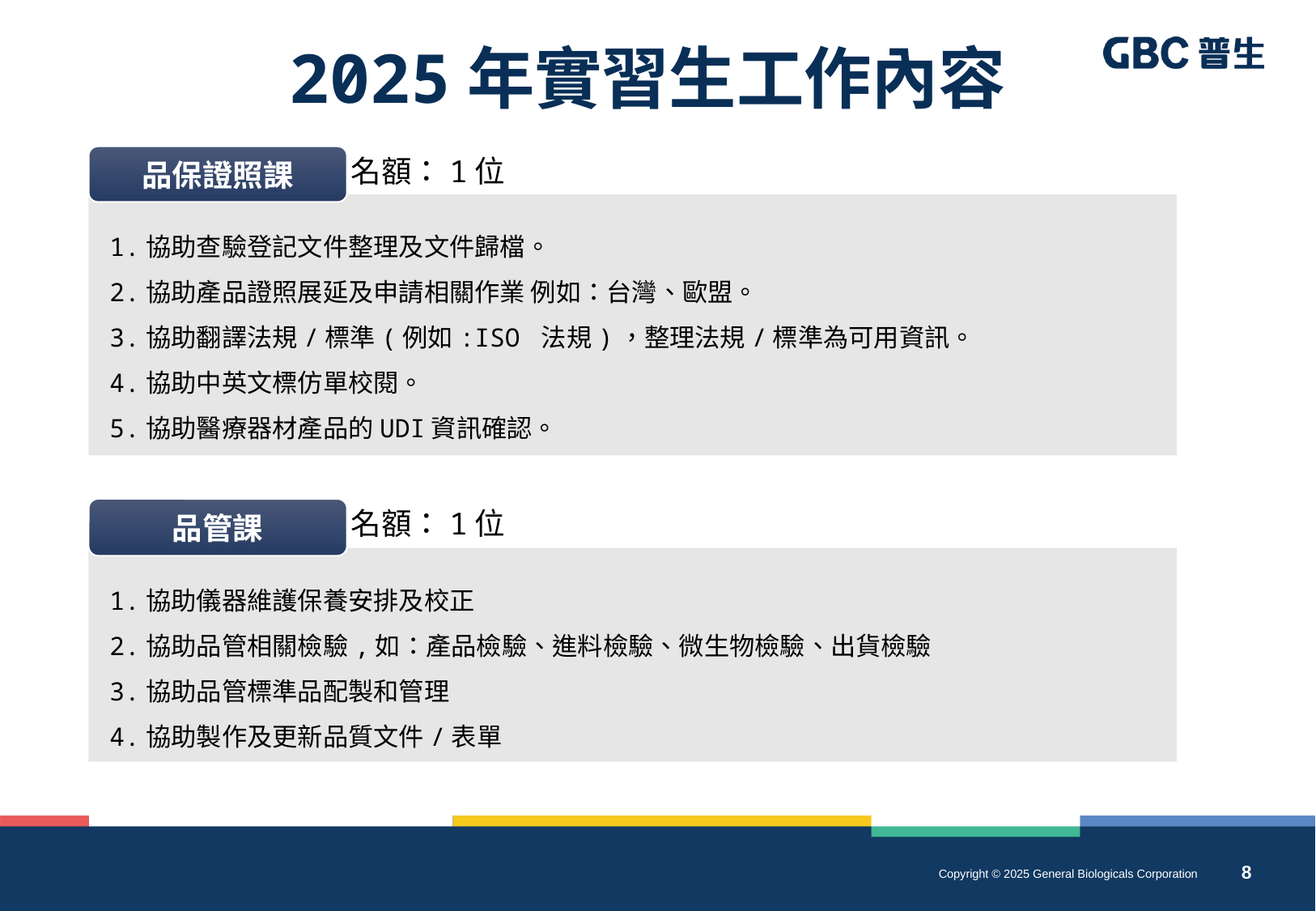

# 2025年實習生工作內容
品保證照課
名額：1位

1.協助查驗登記文件整理及文件歸檔。
2.協助產品證照展延及申請相關作業 例如：台灣、歐盟。
3.協助翻譯法規/標準(例如:ISO 法規)，整理法規/標準為可用資訊。
4.協助中英文標仿單校閱。
5.協助醫療器材產品的UDI資訊確認。
品管課
名額：1位

1.協助儀器維護保養安排及校正
2.協助品管相關檢驗,如：產品檢驗、進料檢驗、微生物檢驗、出貨檢驗
3.協助品管標準品配製和管理
4.協助製作及更新品質文件/表單
8
Copyright © 2025 General Biologicals Corporation